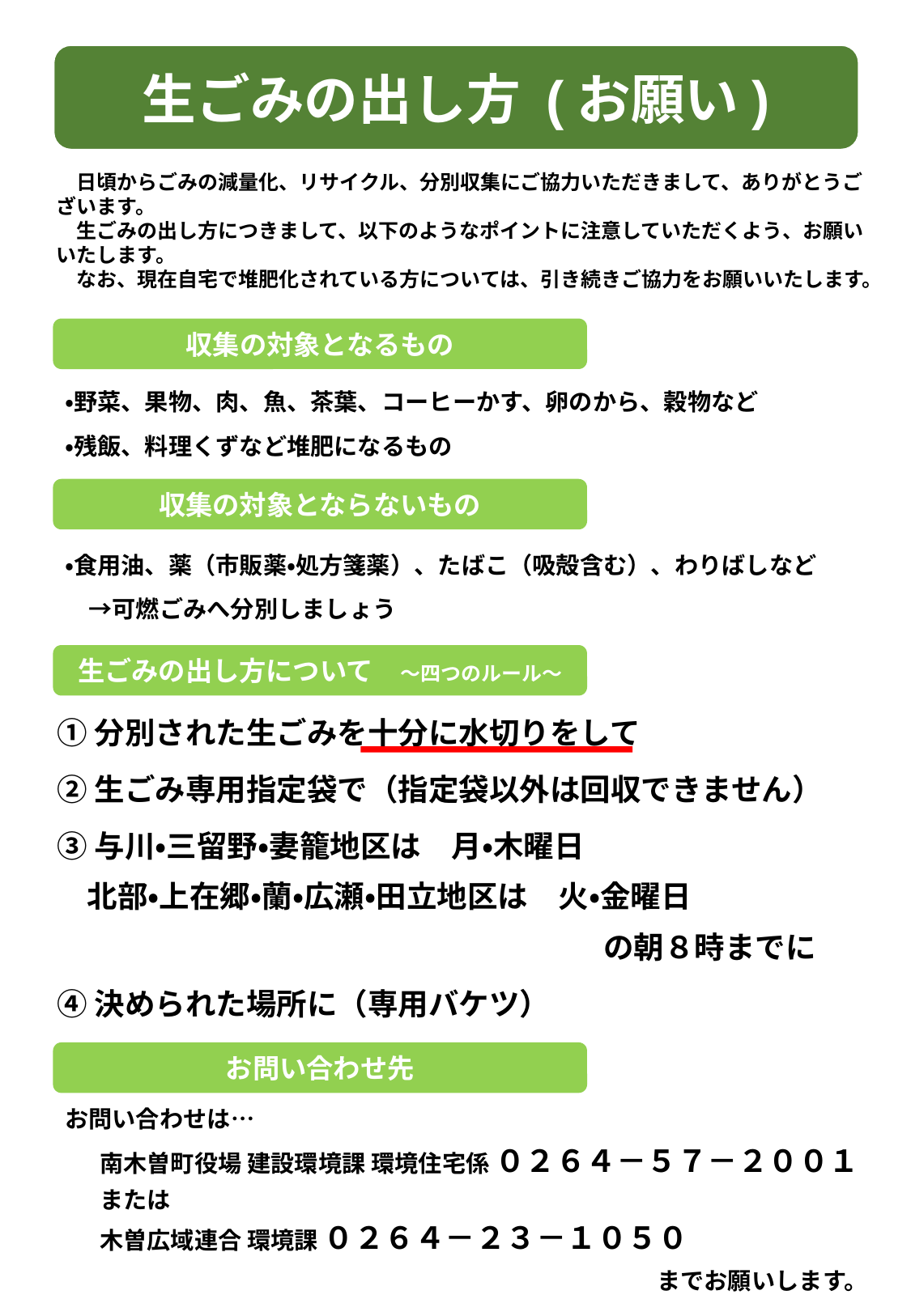

生ごみの出し方 (お願い)
　日頃からごみの減量化、リサイクル、分別収集にご協力いただきまして、ありがとうございます。
　生ごみの出し方につきまして、以下のようなポイントに注意していただくよう、お願いいたします。
　なお、現在自宅で堆肥化されている方については、引き続きご協力をお願いいたします。
収集の対象となるもの
・野菜、果物、肉、魚、茶葉、コーヒーかす、卵のから、穀物など

・残飯、料理くずなど堆肥になるもの
収集の対象とならないもの
・食用油、薬（市販薬・処方箋薬）、たばこ（吸殻含む）、わりばしなど

　→可燃ごみへ分別しましょう
生ごみの出し方について　～四つのルール～
①分別された生ごみを十分に水切りをして

②生ごみ専用指定袋で（指定袋以外は回収できません）

③与川・三留野・妻籠地区は　月・木曜日

　北部・上在郷・蘭・広瀬・田立地区は　火・金曜日

　　　　　　　　　　　　　　　　　　の朝８時までに

④決められた場所に（専用バケツ）

お問い合わせ先
お問い合わせは…

 　南木曽町役場 建設環境課 環境住宅係 ０２６４－５７－２００１

 　または

 　木曽広域連合 環境課 ０２６４－２３－１０５０

　　　　　　　　　　　　　　　　　　　　　　　　　までお願いします。